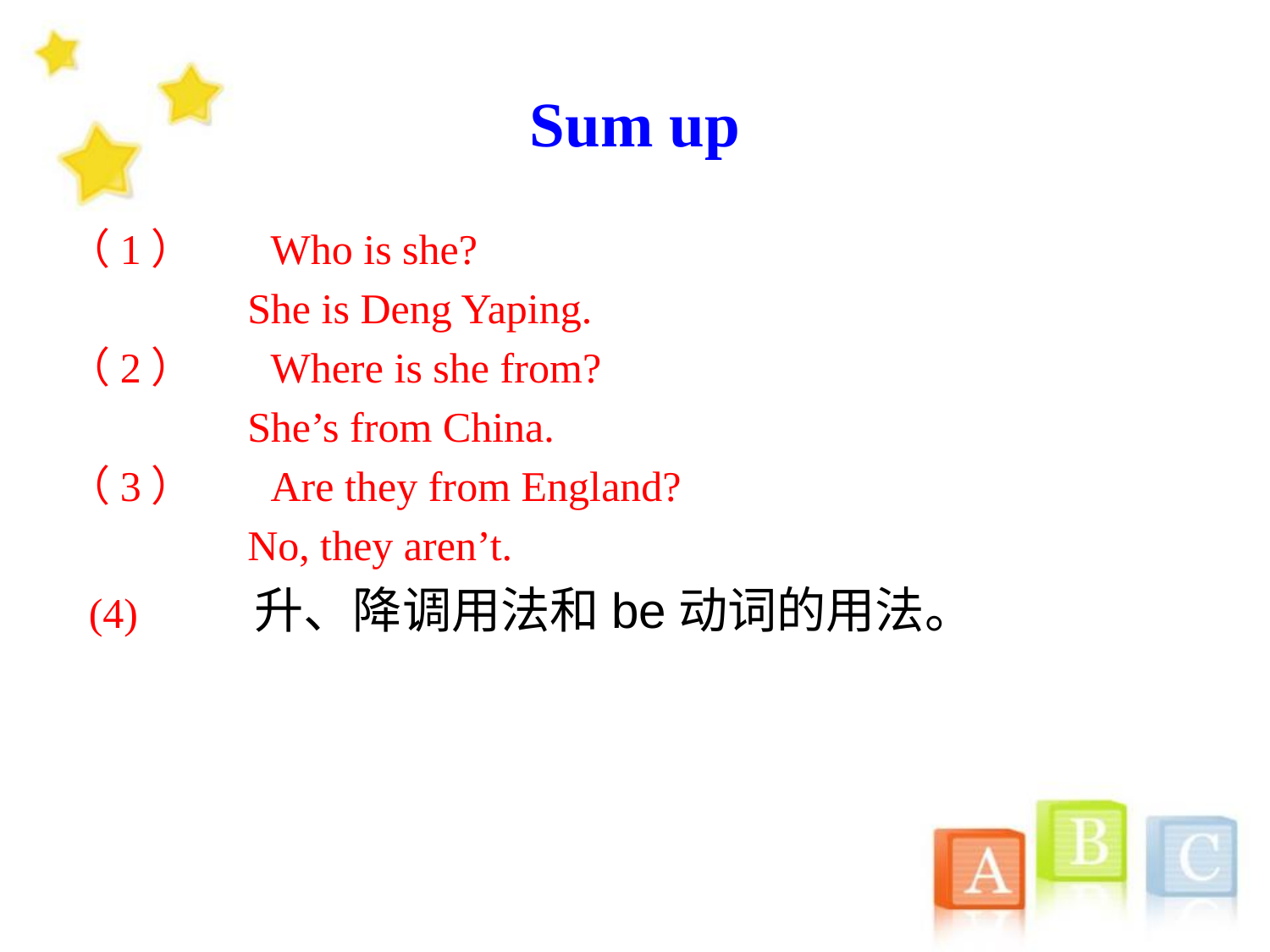

Sum up
（1）       Who is she?
                 She is Deng Yaping.
（2）       Where is she from?
                 She’s from China.
（3）       Are they from England?
                 No, they aren’t.
  (4)          升、降调用法和be动词的用法。